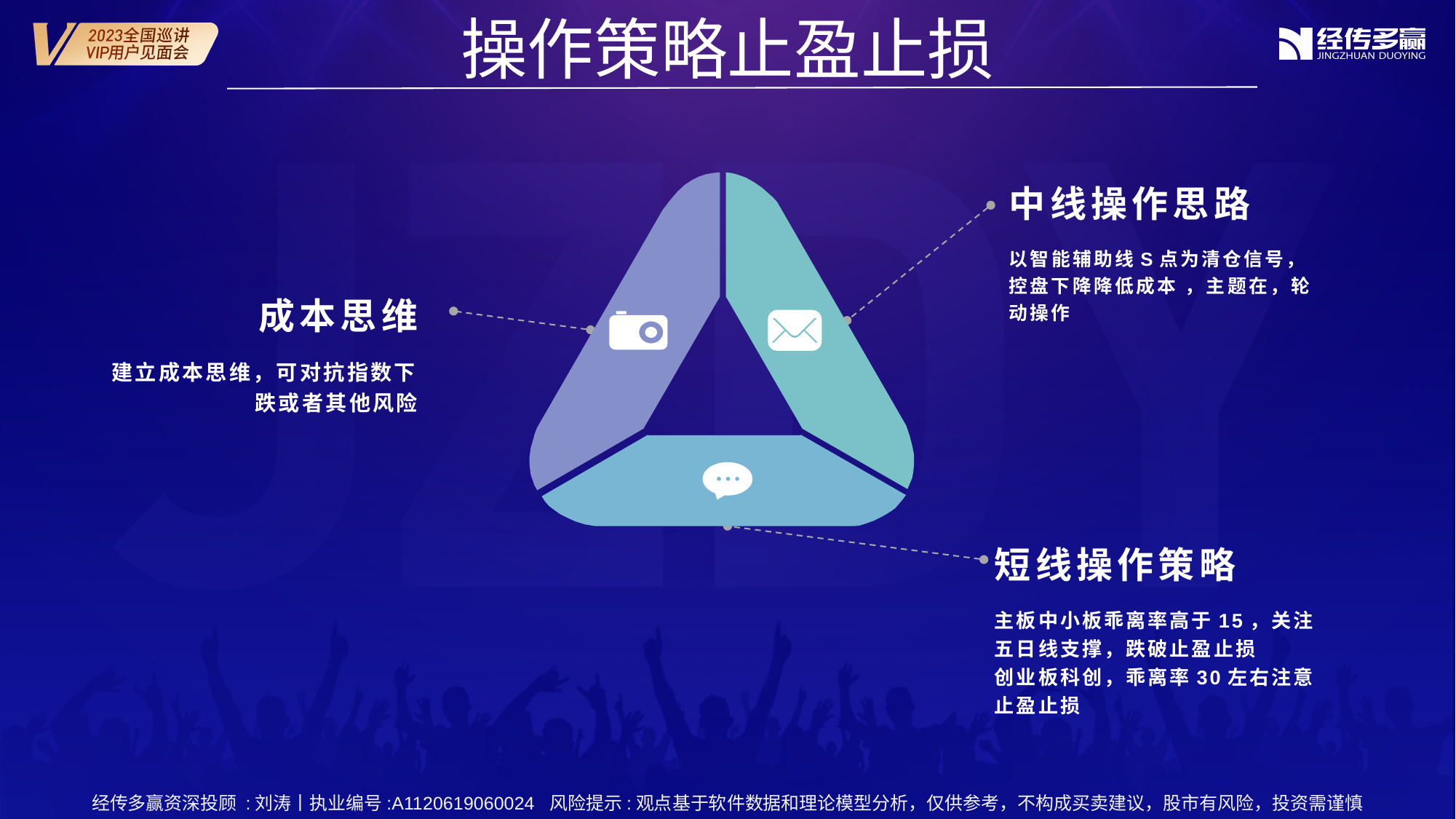

操作策略止盈止损
中线操作思路

以智能辅助线S点为清仓信号，
控盘下降降低成本 ，主题在，轮动操作
成本思维

建立成本思维，可对抗指数下跌或者其他风险

短线操作策略
主板中小板乖离率高于15，关注五日线支撑，跌破止盈止损
创业板科创，乖离率30左右注意止盈止损